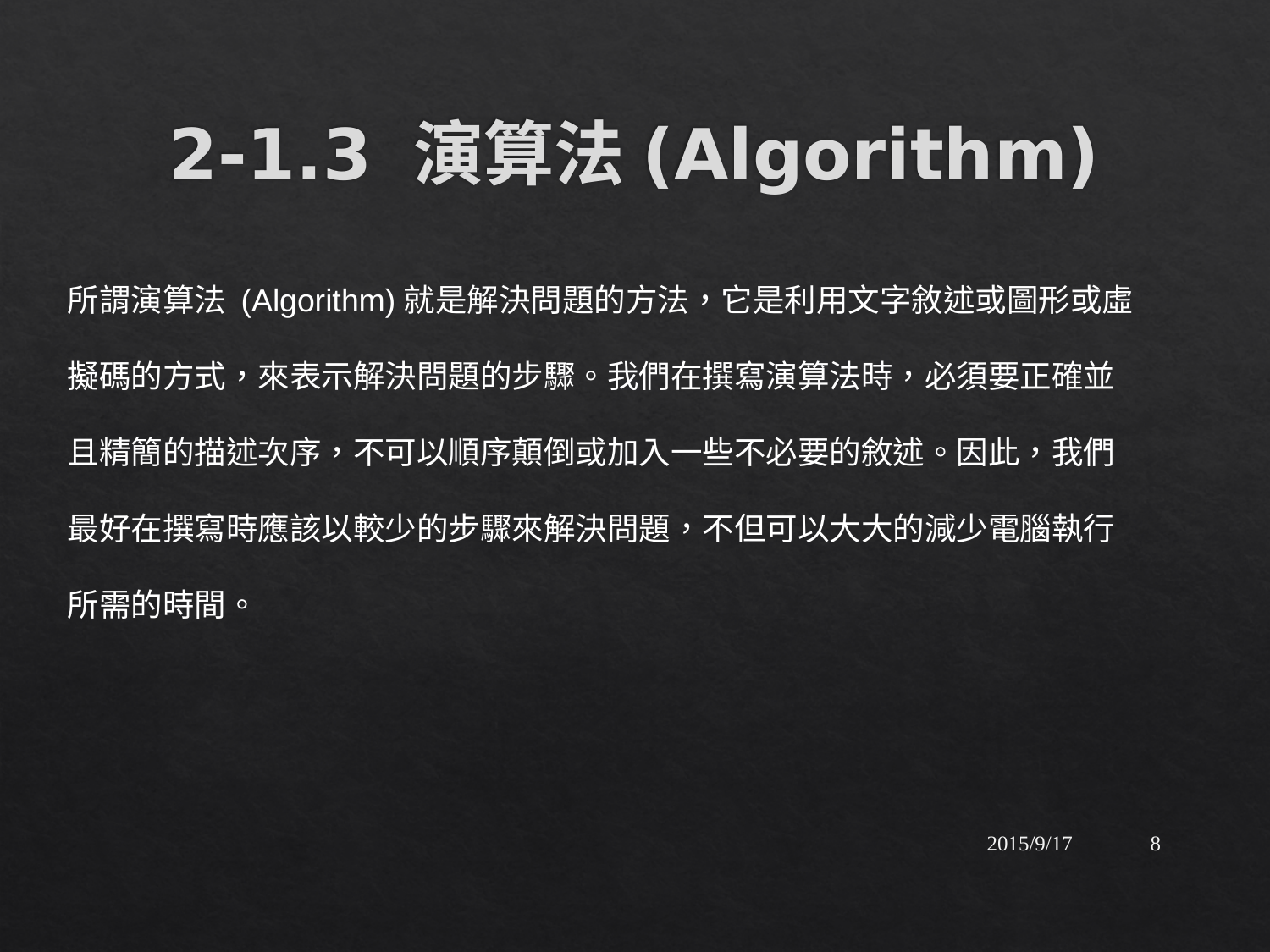

# 2-1.3 演算法(Algorithm)
所謂演算法 (Algorithm)就是解決問題的方法，它是利用文字敘述或圖形或虛擬碼的方式，來表示解決問題的步驟。我們在撰寫演算法時，必須要正確並且精簡的描述次序，不可以順序顛倒或加入一些不必要的敘述。因此，我們最好在撰寫時應該以較少的步驟來解決問題，不但可以大大的減少電腦執行所需的時間。
2015/9/17
8